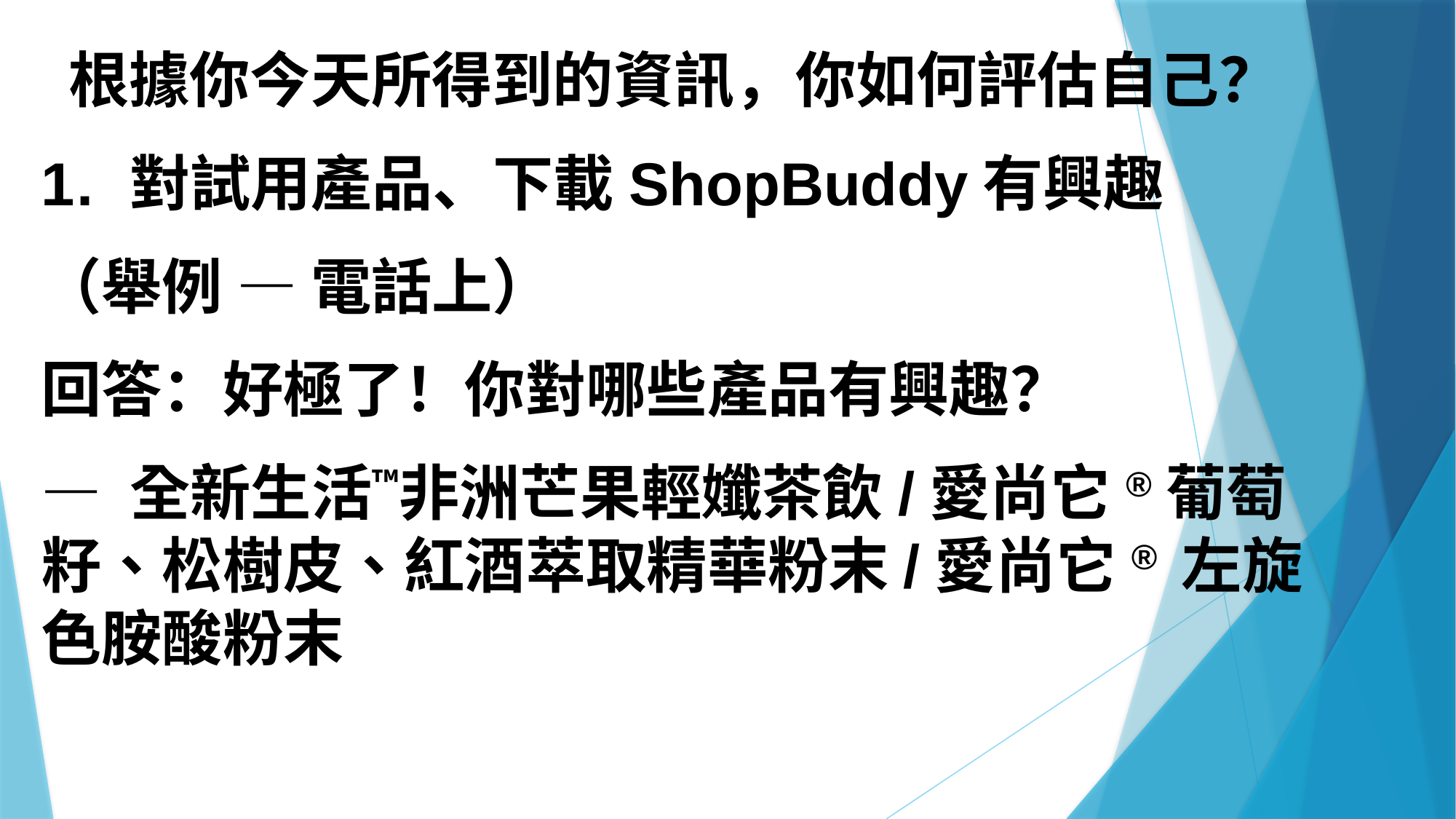

根據你今天所得到的資訊，你如何評估自己？
對試用產品、下載ShopBuddy有興趣
（舉例 — 電話上）
回答：好極了！你對哪些產品有興趣？
— 全新生活™非洲芒果輕孅茶飲/愛尚它®葡萄籽、松樹皮、紅酒萃取精華粉末/愛尚它® 左旋色胺酸粉末